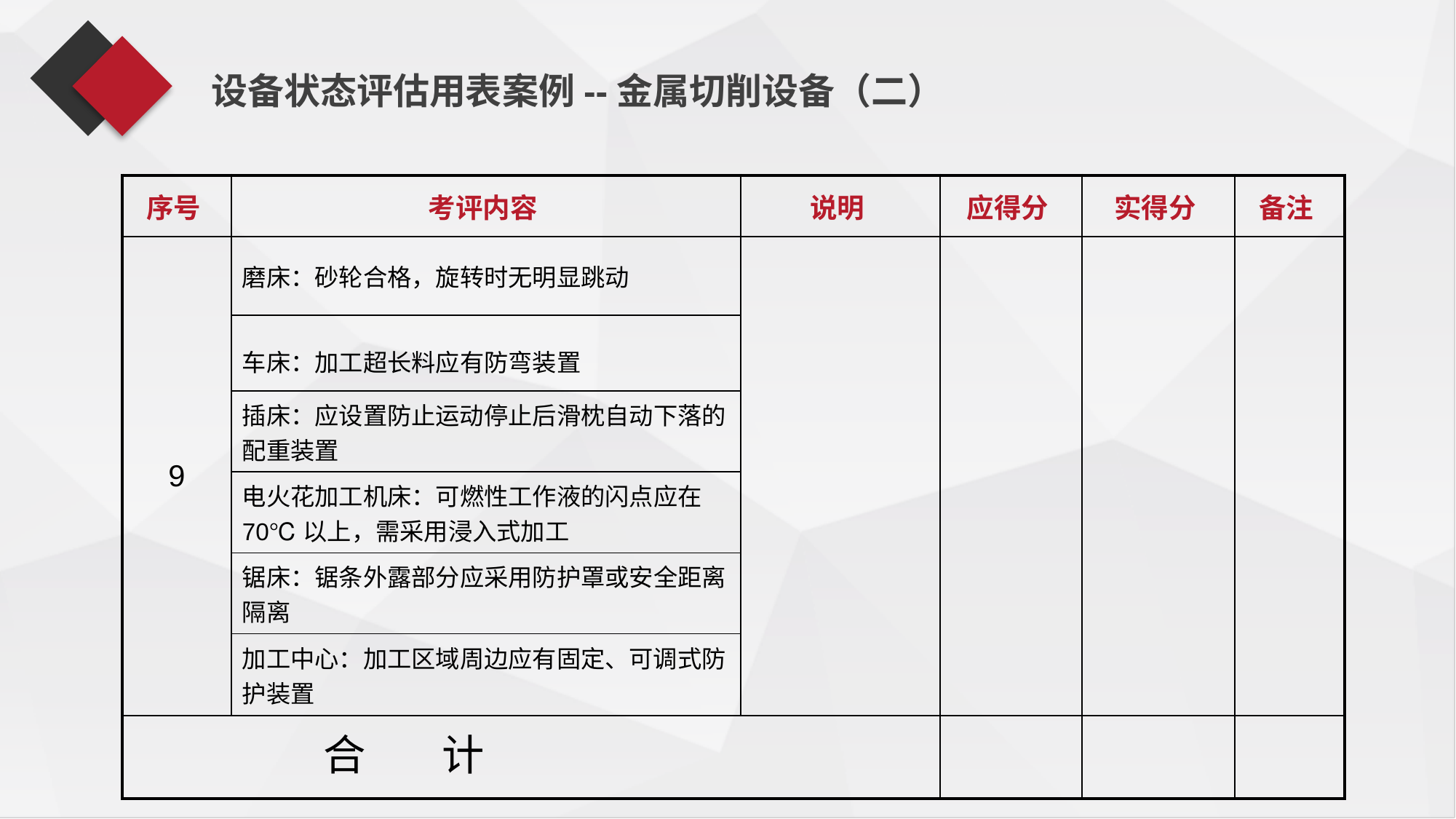

设备状态评估用表案例--金属切削设备（二）
| 序号 | 考评内容 | 说明 | 应得分 | 实得分 | 备注 |
| --- | --- | --- | --- | --- | --- |
| 9 | 磨床：砂轮合格，旋转时无明显跳动 |  |  |  |  |
|  | 车床：加工超长料应有防弯装置 |  |  |  |  |
|  | 插床：应设置防止运动停止后滑枕自动下落的配重装置 |  |  |  |  |
|  | 电火花加工机床：可燃性工作液的闪点应在70℃以上，需采用浸入式加工 |  |  |  |  |
|  | 锯床：锯条外露部分应采用防护罩或安全距离隔离 |  |  |  |  |
|  | 加工中心：加工区域周边应有固定、可调式防护装置 |  |  |  |  |
| 合 计 |  |  |  |  |  |